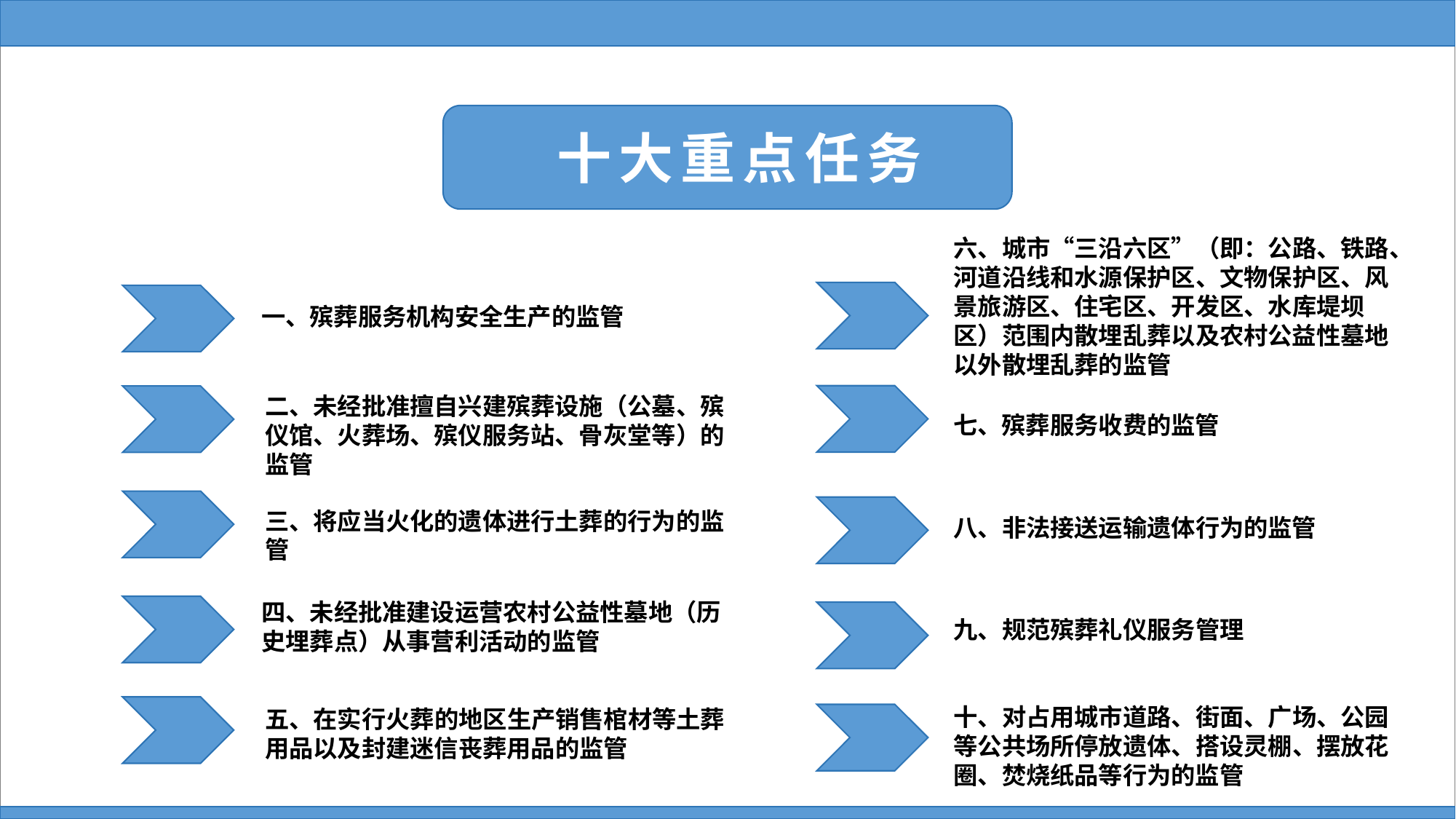

十大重点任务
六、城市“三沿六区”（即：公路、铁路、河道沿线和水源保护区、文物保护区、风景旅游区、住宅区、开发区、水库堤坝区）范围内散埋乱葬以及农村公益性墓地以外散埋乱葬的监管

一、殡葬服务机构安全生产的监管
二、未经批准擅自兴建殡葬设施（公墓、殡仪馆、火葬场、殡仪服务站、骨灰堂等）的监管

七、殡葬服务收费的监管

三、将应当火化的遗体进行土葬的行为的监管
八、非法接送运输遗体行为的监管
四、未经批准建设运营农村公益性墓地（历史埋葬点）从事营利活动的监管

九、规范殡葬礼仪服务管理

十、对占用城市道路、街面、广场、公园等公共场所停放遗体、搭设灵棚、摆放花圈、焚烧纸品等行为的监管
五、在实行火葬的地区生产销售棺材等土葬用品以及封建迷信丧葬用品的监管